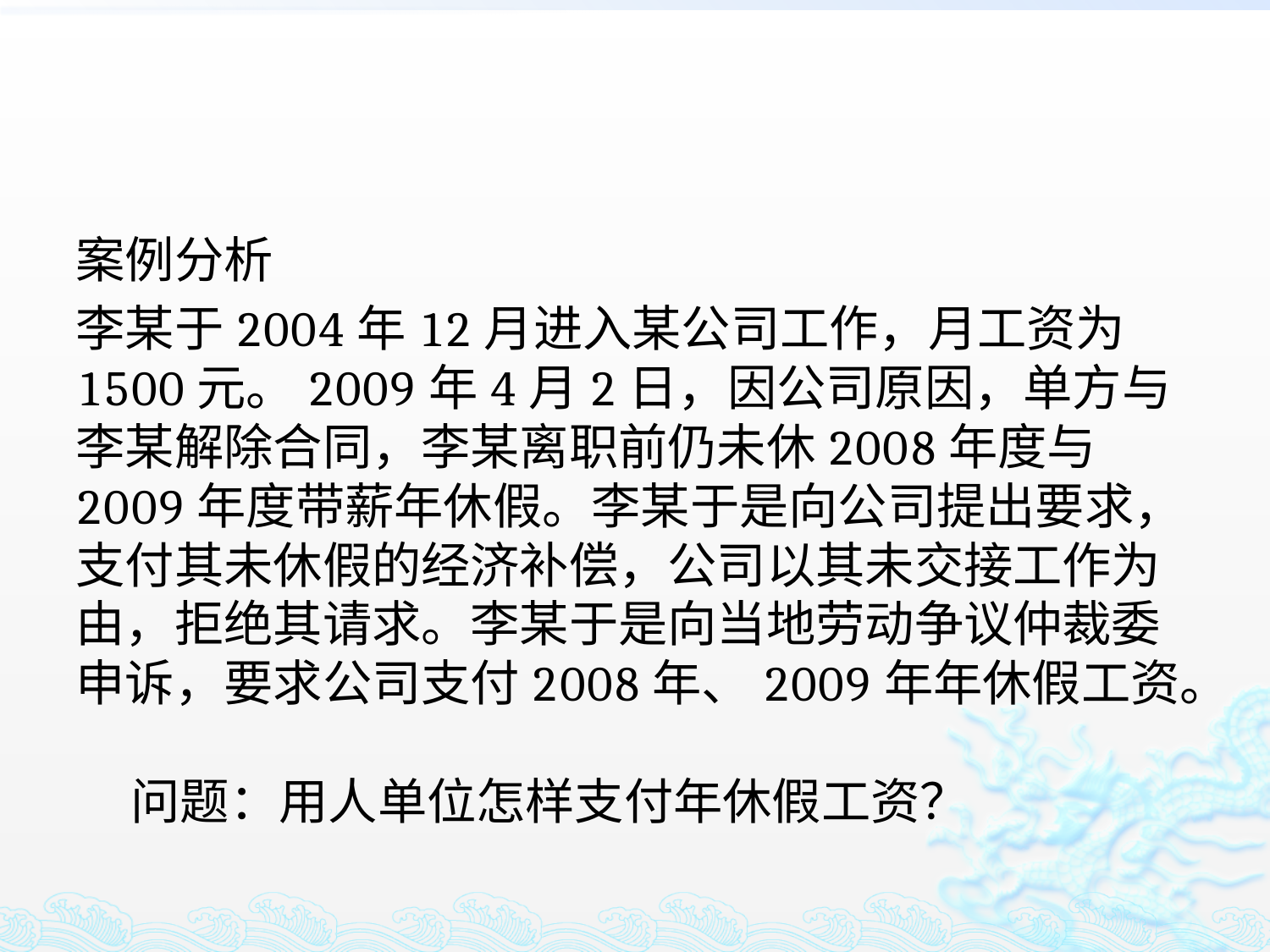

#
案例分析
李某于2004年12月进入某公司工作，月工资为1500元。2009年4月2日，因公司原因，单方与李某解除合同，李某离职前仍未休2008年度与2009年度带薪年休假。李某于是向公司提出要求，支付其未休假的经济补偿，公司以其未交接工作为由，拒绝其请求。李某于是向当地劳动争议仲裁委申诉，要求公司支付2008年、2009年年休假工资。
     问题：用人单位怎样支付年休假工资？